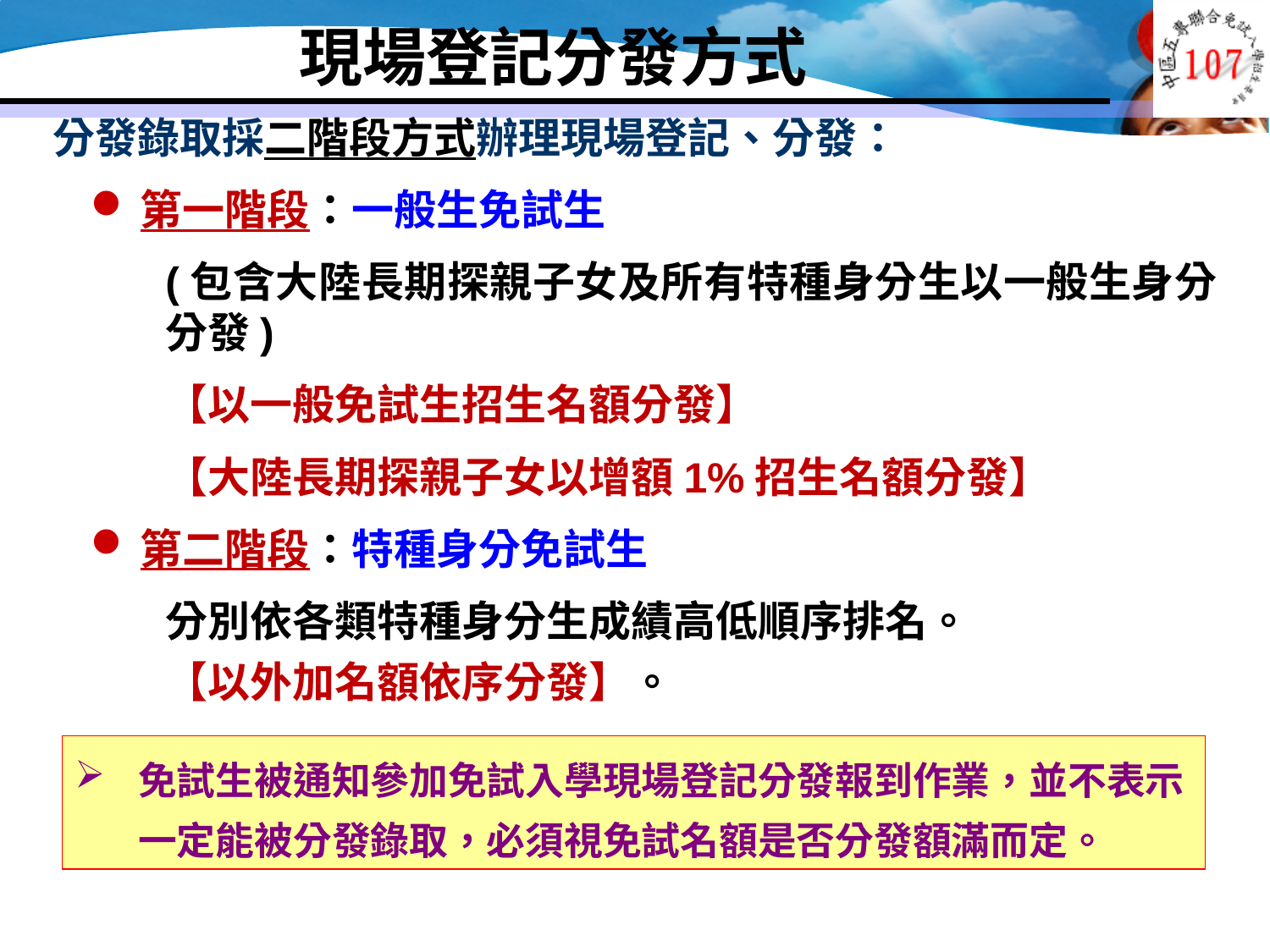

# 現場登記分發方式
分發錄取採二階段方式辦理現場登記、分發：
第一階段：一般生免試生
(包含大陸長期探親子女及所有特種身分生以一般生身分分發)
【以一般免試生招生名額分發】
【大陸長期探親子女以增額1%招生名額分發】
第二階段：特種身分免試生
分別依各類特種身分生成績高低順序排名。
【以外加名額依序分發】。
免試生被通知參加免試入學現場登記分發報到作業，並不表示一定能被分發錄取，必須視免試名額是否分發額滿而定。